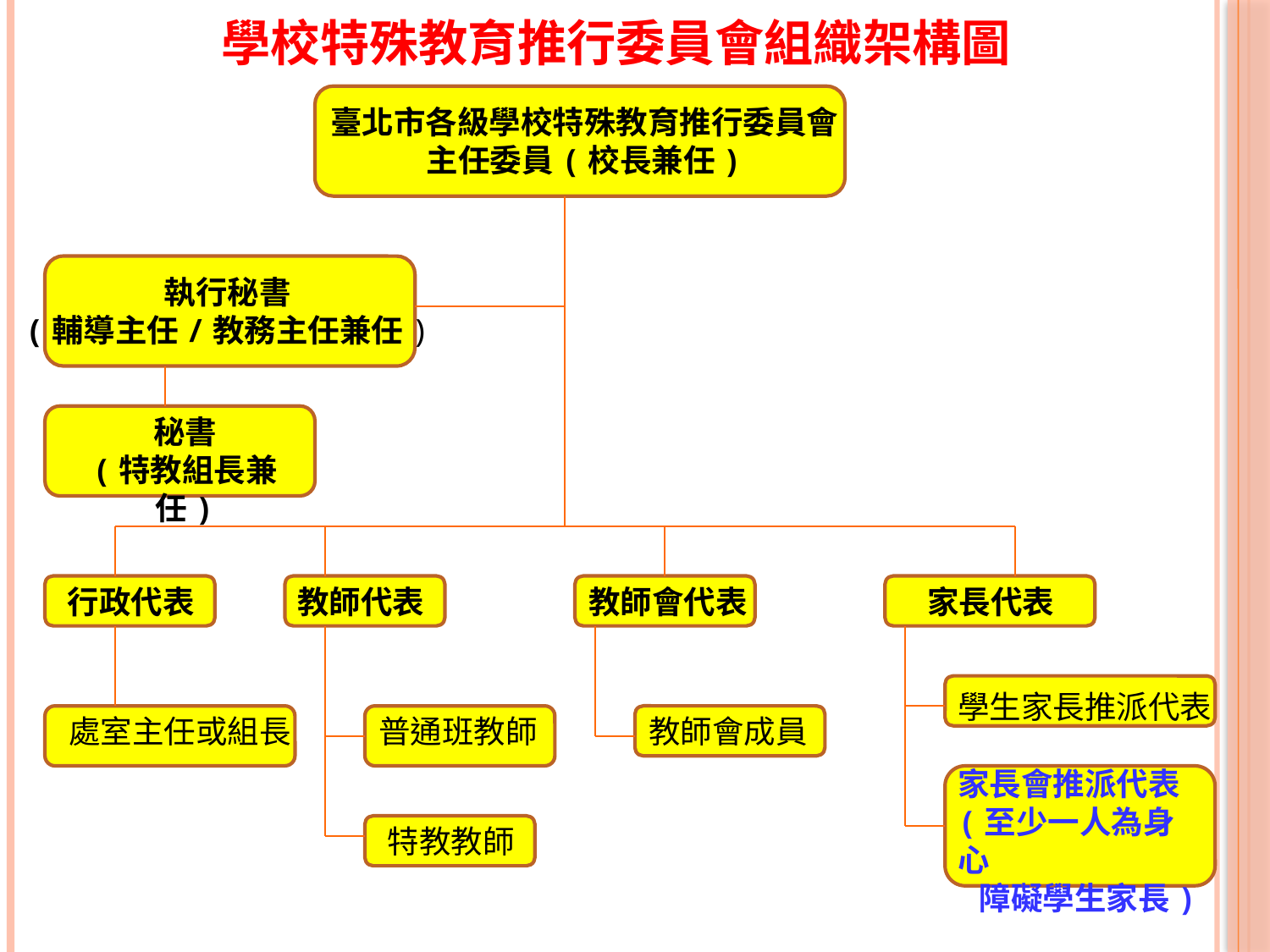

學校特殊教育推行委員會組織架構圖

臺北市各級學校特殊教育推行委員會
主任委員(校長兼任)

執行秘書
(輔導主任/教務主任兼任)

秘書
(特教組長兼任)

行政代表

教師代表

教師會代表

家長代表

學生家長推派代表

處室主任或組長

普通班教師

教師會成員
家長會推派代表(至少一人為身心
  障礙學生家長)

特教教師